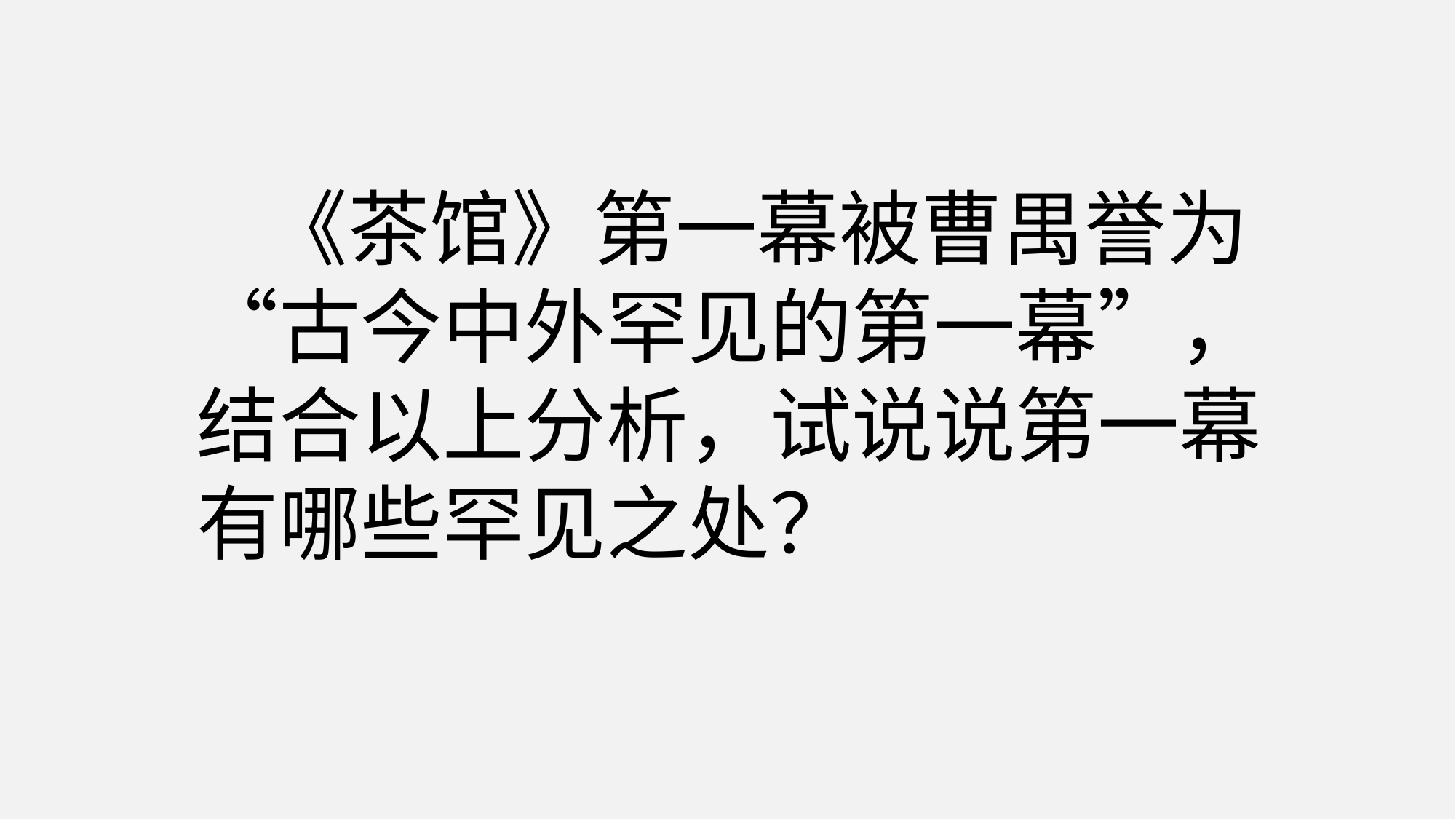

《茶馆》第一幕被曹禺誉为“古今中外罕见的第一幕”，结合以上分析，试说说第一幕有哪些罕见之处？